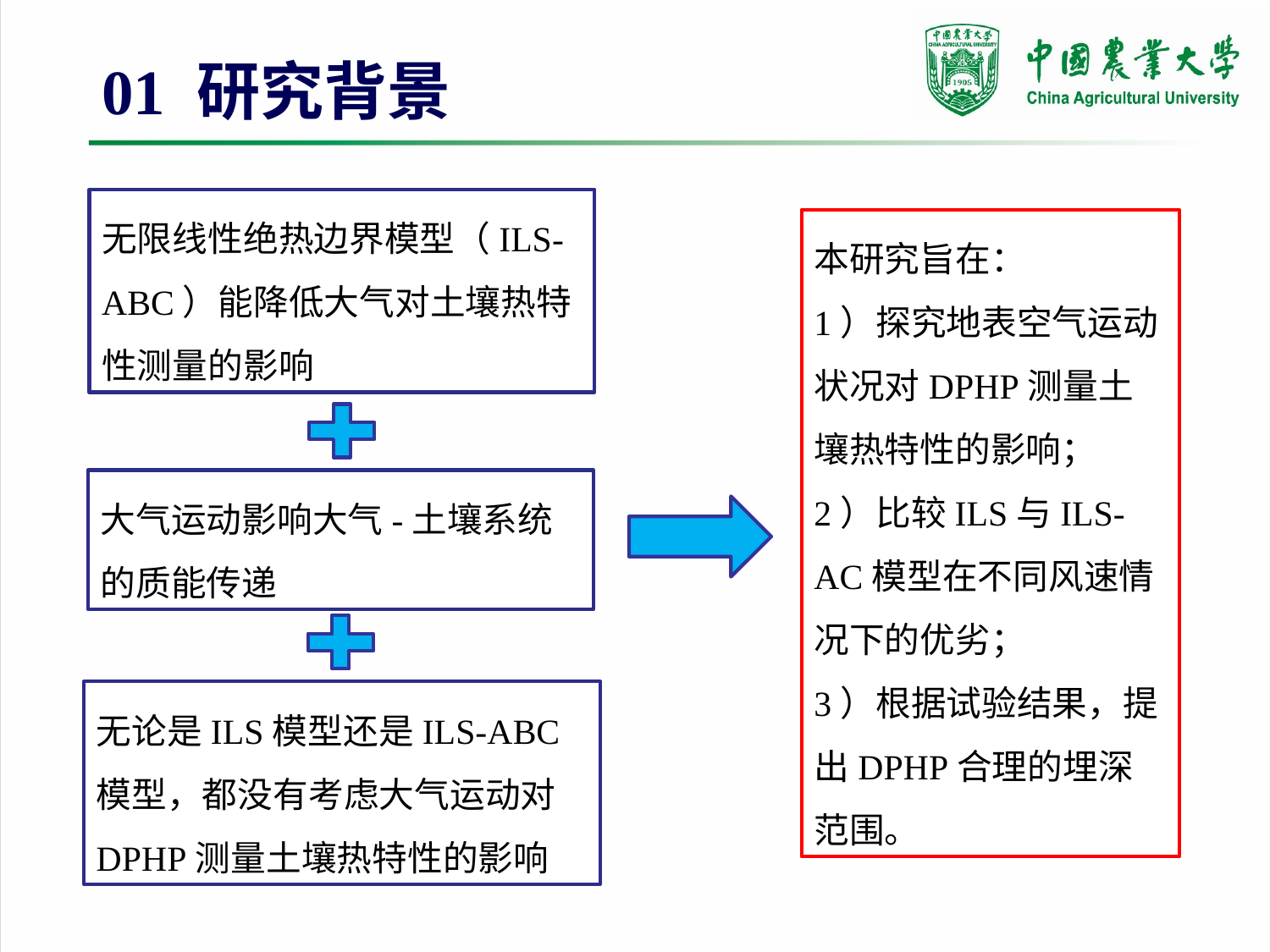

01 研究背景
无限线性绝热边界模型（ILS-ABC）能降低大气对土壤热特性测量的影响
本研究旨在：
1）探究地表空气运动状况对DPHP测量土壤热特性的影响；
2）比较ILS与ILS-AC模型在不同风速情况下的优劣；
3）根据试验结果，提出DPHP合理的埋深范围。

大气运动影响大气-土壤系统的质能传递

无论是ILS模型还是ILS-ABC模型，都没有考虑大气运动对DPHP测量土壤热特性的影响